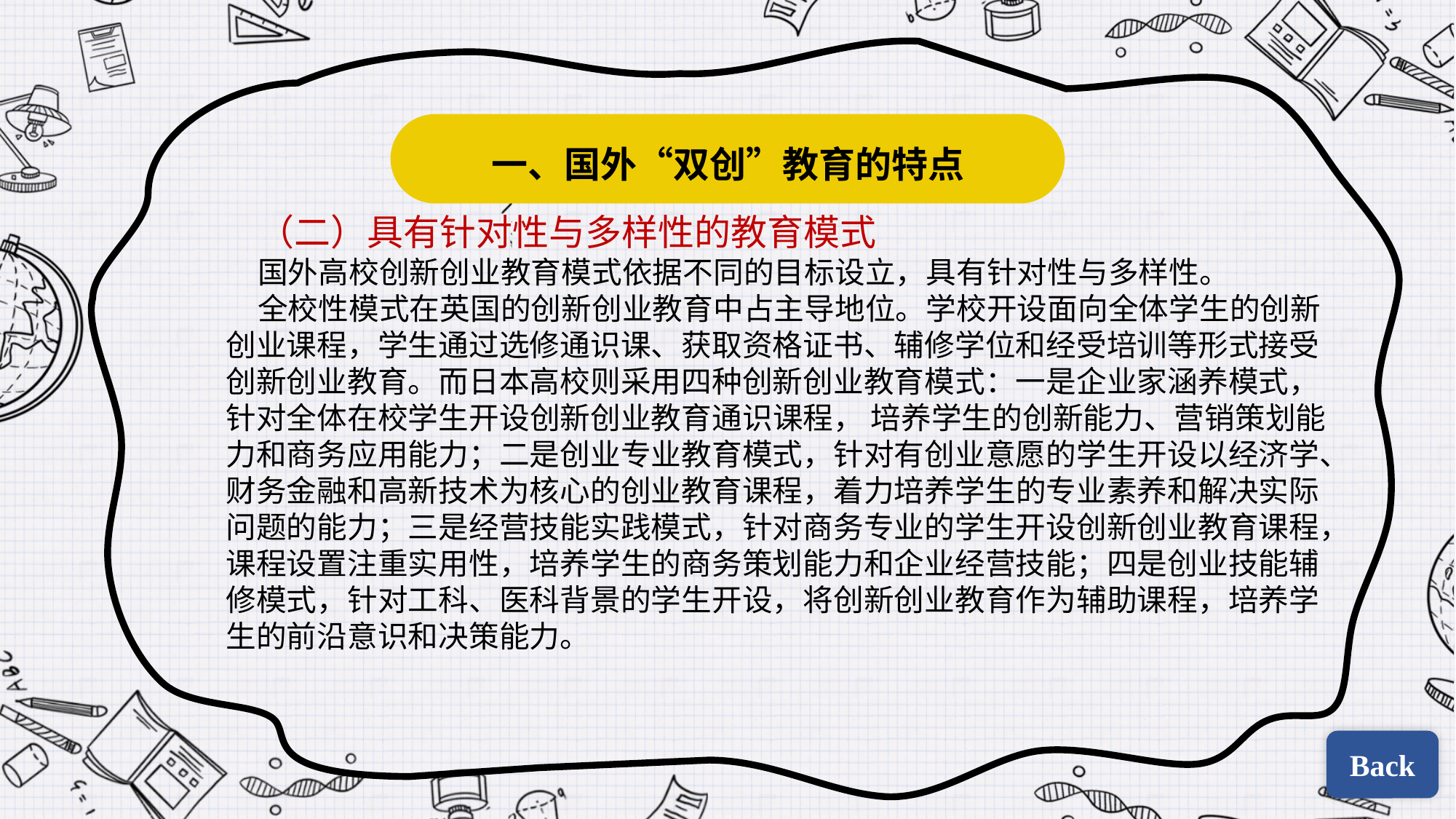

一、国外“双创”教育的特点
（二）具有针对性与多样性的教育模式
国外高校创新创业教育模式依据不同的目标设立，具有针对性与多样性。
全校性模式在英国的创新创业教育中占主导地位。学校开设面向全体学生的创新创业课程，学生通过选修通识课、获取资格证书、辅修学位和经受培训等形式接受创新创业教育。而日本高校则采用四种创新创业教育模式：一是企业家涵养模式，针对全体在校学生开设创新创业教育通识课程， 培养学生的创新能力、营销策划能力和商务应用能力；二是创业专业教育模式，针对有创业意愿的学生开设以经济学、财务金融和高新技术为核心的创业教育课程，着力培养学生的专业素养和解决实际问题的能力；三是经营技能实践模式，针对商务专业的学生开设创新创业教育课程，课程设置注重实用性，培养学生的商务策划能力和企业经营技能；四是创业技能辅修模式，针对工科、医科背景的学生开设，将创新创业教育作为辅助课程，培养学生的前沿意识和决策能力。

Back